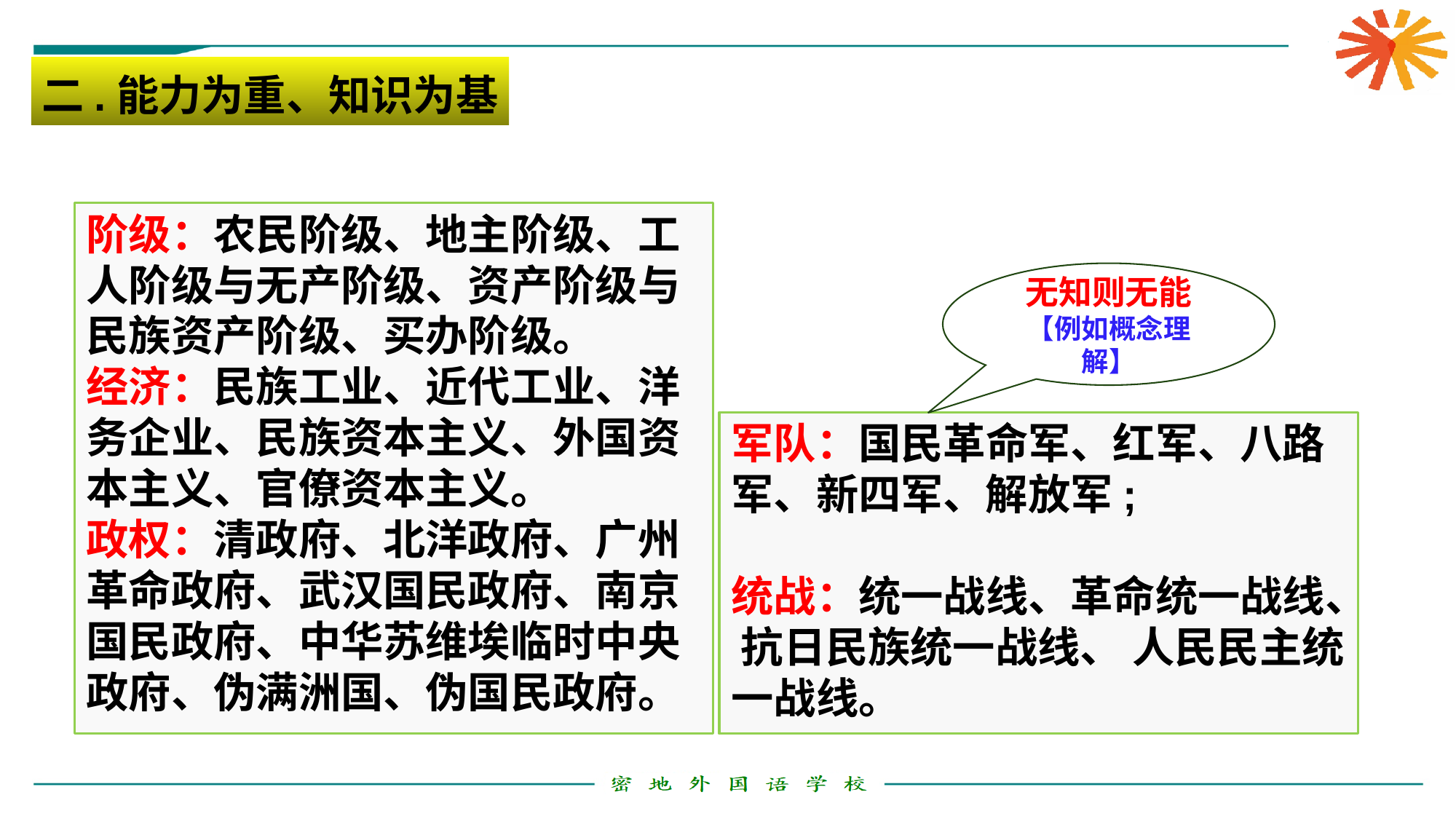

二.能力为重、知识为基
阶级：农民阶级、地主阶级、工人阶级与无产阶级、资产阶级与民族资产阶级、买办阶级。
经济：民族工业、近代工业、洋务企业、民族资本主义、外国资本主义、官僚资本主义。
政权：清政府、北洋政府、广州革命政府、武汉国民政府、南京国民政府、中华苏维埃临时中央政府、伪满洲国、伪国民政府。

无知则无能
【例如概念理解】
军队：国民革命军、红军、八路军、新四军、解放军;

统战：统一战线、革命统一战线、 抗日民族统一战线、 人民民主统一战线。